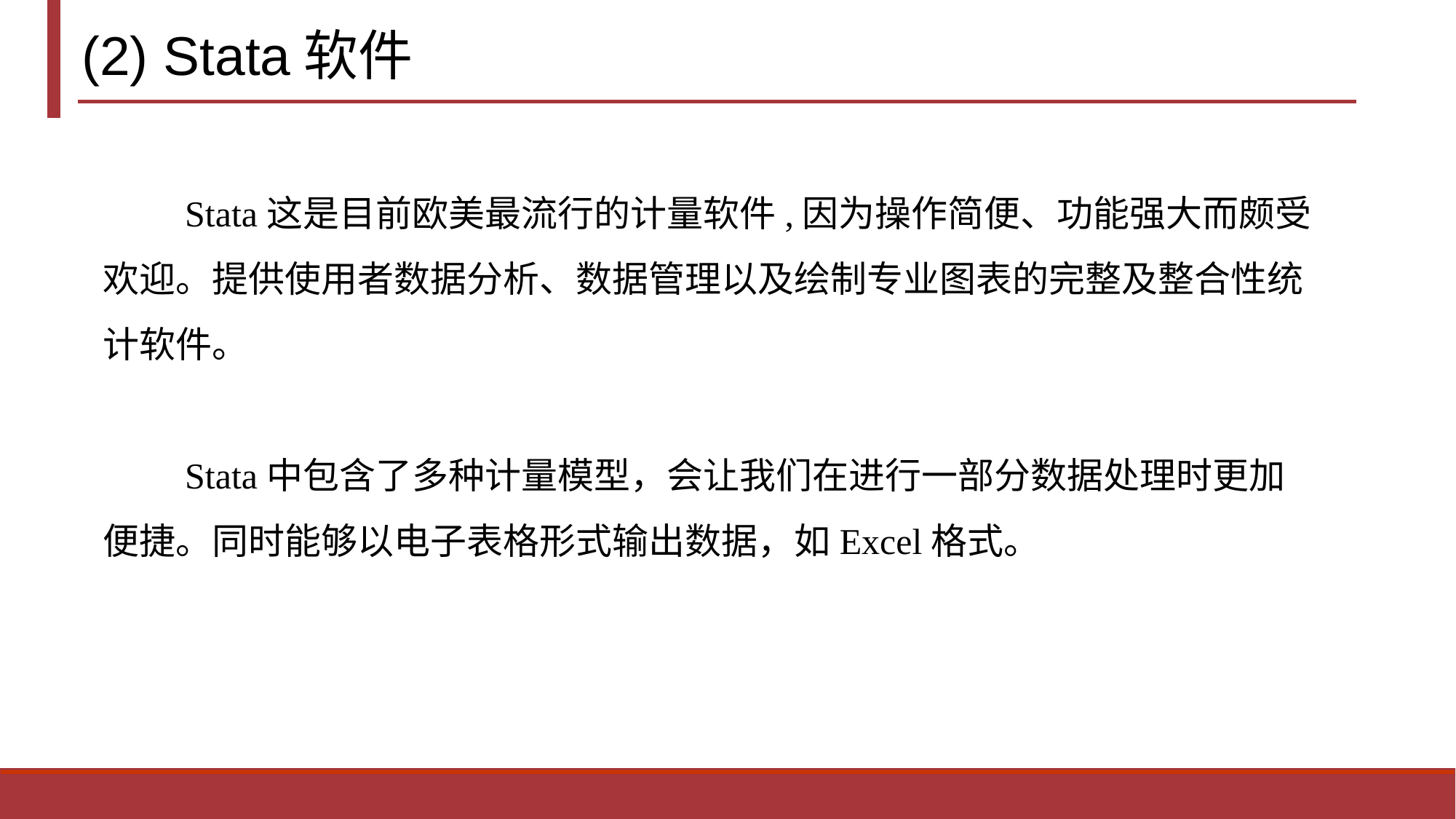

(2) Stata软件
         Stata这是目前欧美最流行的计量软件,因为操作简便、功能强大而颇受欢迎。提供使用者数据分析、数据管理以及绘制专业图表的完整及整合性统计软件。

         Stata中包含了多种计量模型，会让我们在进行一部分数据处理时更加便捷。同时能够以电子表格形式输出数据，如Excel格式。